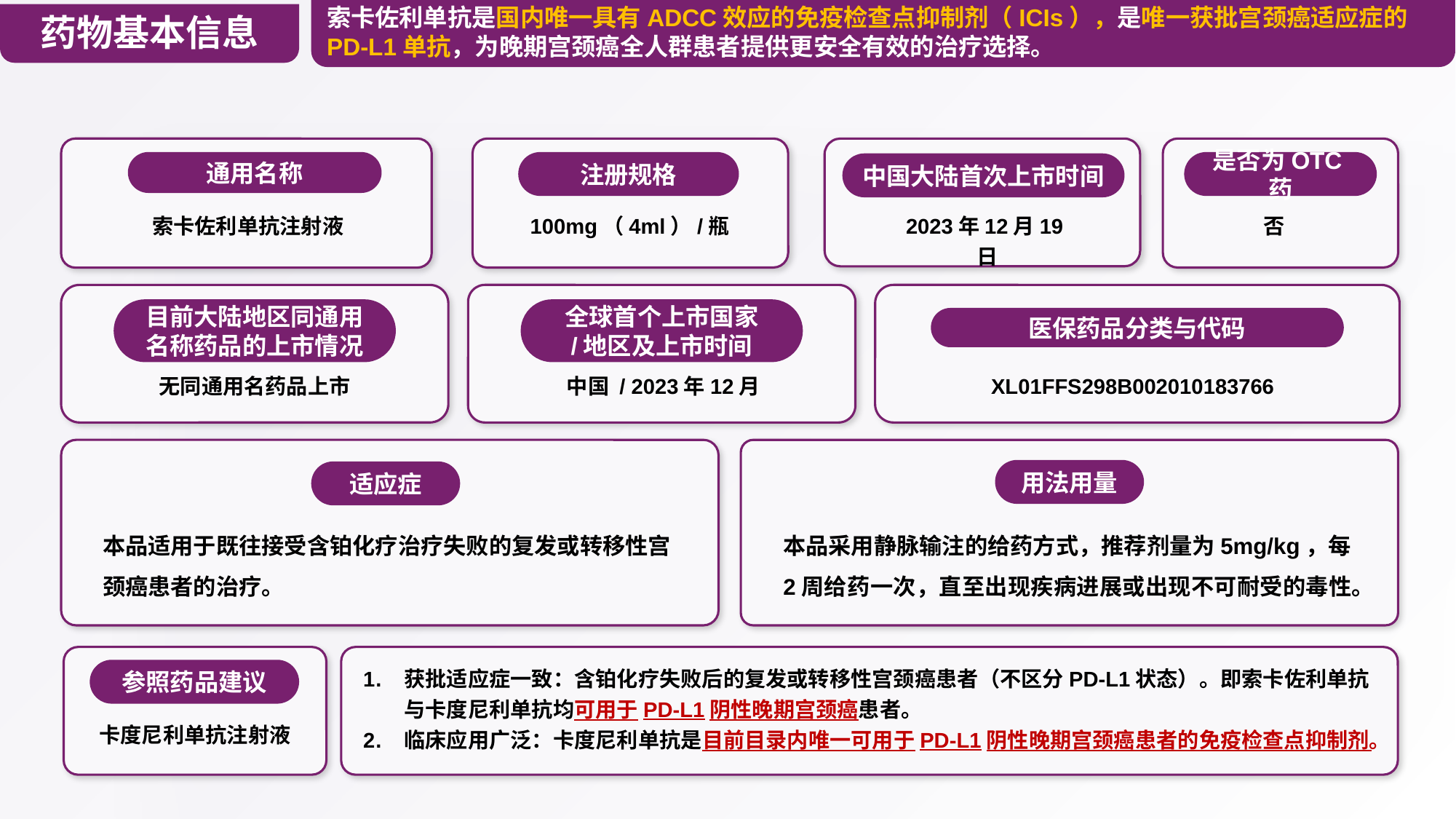

索卡佐利单抗是国内唯一具有ADCC效应的免疫检查点抑制剂（ICIs），是唯一获批宫颈癌适应症的PD-L1单抗，为晚期宫颈癌全人群患者提供更安全有效的治疗选择。
药物基本信息

通用名称
注册规格
是否为OTC药
中国大陆首次上市时间
索卡佐利单抗注射液
100mg（4ml）/瓶
2023年12月19日
否

目前大陆地区同通用
名称药品的上市情况
全球首个上市国家
/地区及上市时间
医保药品分类与代码
无同通用名药品上市
中国 / 2023年12月
XL01FFS298B002010183766

用法用量
适应症
本品适用于既往接受含铂化疗治疗失败的复发或转移性宫颈癌患者的治疗。
本品采用静脉输注的给药方式，推荐剂量为5mg/kg，每2周给药一次，直至出现疾病进展或出现不可耐受的毒性。

获批适应症一致：含铂化疗失败后的复发或转移性宫颈癌患者（不区分PD-L1状态）。即索卡佐利单抗与卡度尼利单抗均可用于PD-L1阴性晚期宫颈癌患者。
临床应用广泛：卡度尼利单抗是目前目录内唯一可用于PD-L1阴性晚期宫颈癌患者的免疫检查点抑制剂。
参照药品建议
卡度尼利单抗注射液